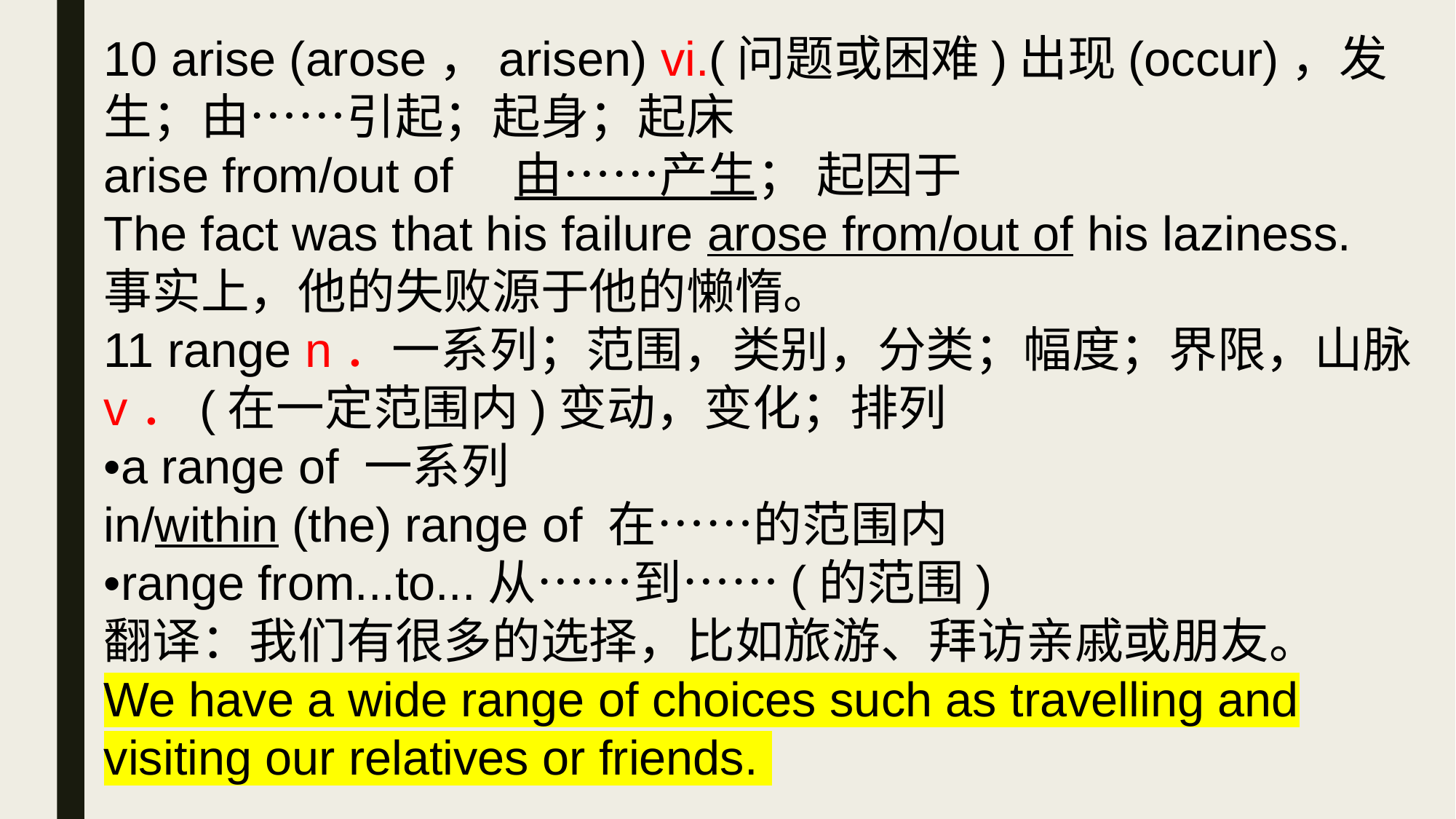

10 arise (arose，arisen) vi.(问题或困难)出现(occur)，发生；由……引起；起身；起床
arise from/out of　由……产生； 起因于
The fact was that his failure arose from/out of his laziness.
事实上，他的失败源于他的懒惰。
11 range n．一系列；范围，类别，分类；幅度；界限，山脉 v．(在一定范围内)变动，变化；排列
•a range of 一系列
in/within (the) range of 在……的范围内
•range from...to...从……到……(的范围)
翻译：我们有很多的选择，比如旅游、拜访亲戚或朋友。
We have a wide range of choices such as travelling and visiting our relatives or friends.